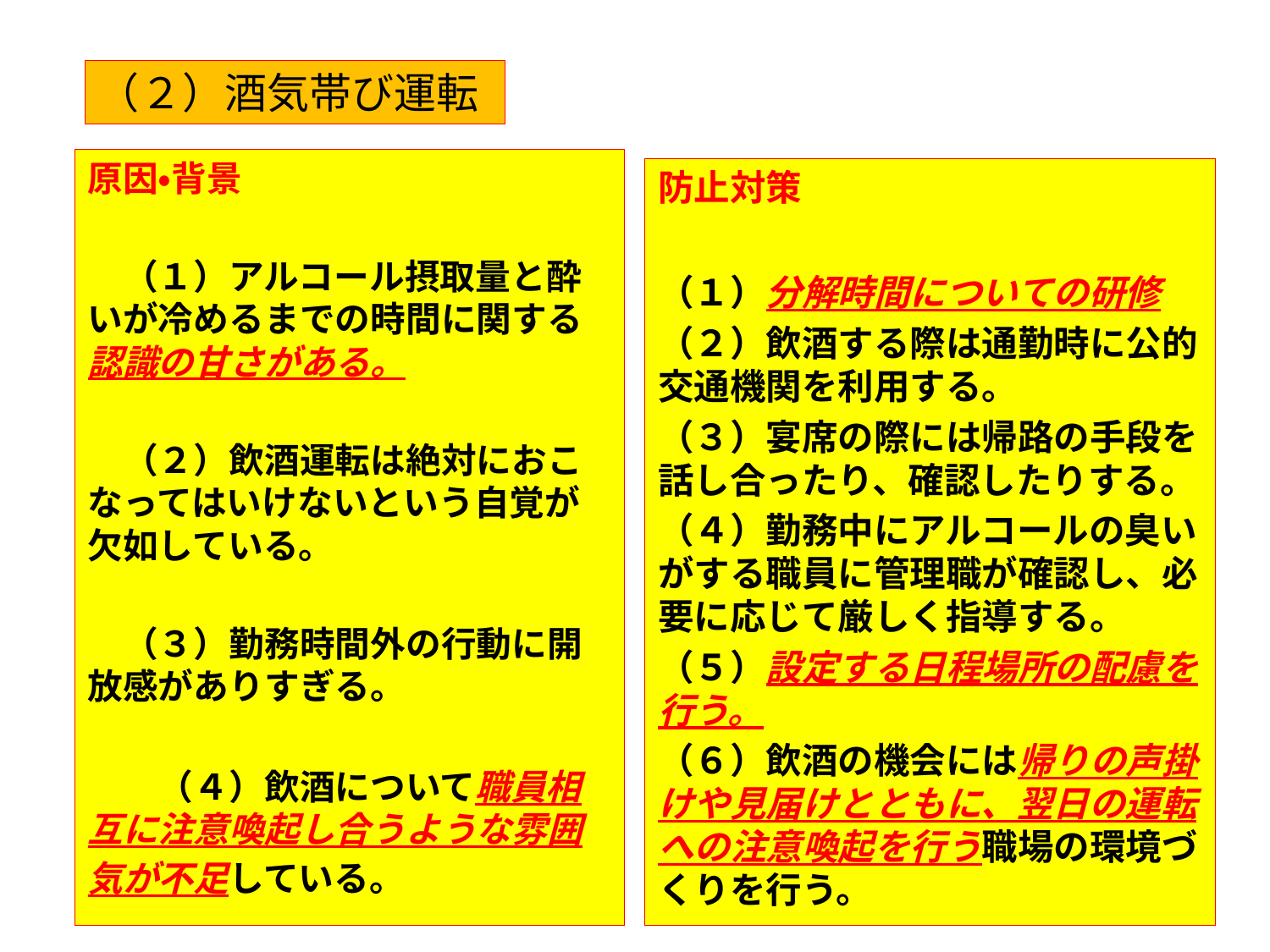

（２）酒気帯び運転

原因・背景

　（１）アルコール摂取量と酔いが冷めるまでの時間に関する認識の甘さがある。

　（２）飲酒運転は絶対におこなってはいけないという自覚が欠如している。

　（３）勤務時間外の行動に開放感がありすぎる。

　　（４）飲酒について職員相互に注意喚起し合うような雰囲気が不足している。

防止対策

（１）分解時間についての研修
（２）飲酒する際は通勤時に公的交通機関を利用する。
（３）宴席の際には帰路の手段を話し合ったり、確認したりする。
（４）勤務中にアルコールの臭いがする職員に管理職が確認し、必要に応じて厳しく指導する。
（５）設定する日程場所の配慮を行う。
（６）飲酒の機会には帰りの声掛けや見届けとともに、翌日の運転への注意喚起を行う職場の環境づくりを行う。